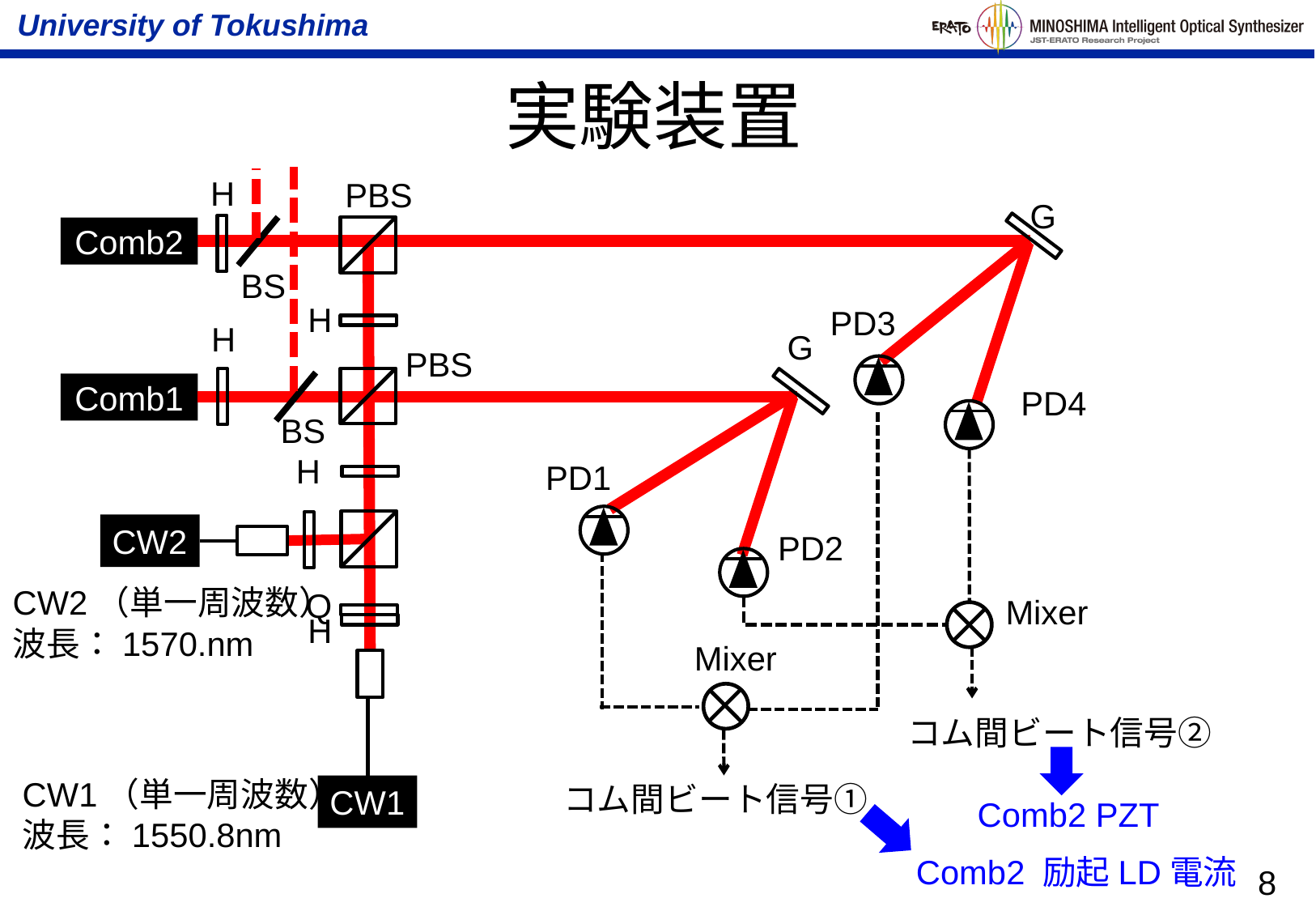

# 実験装置
H
PBS
G

Comb2

BS
H
PD3
H

G
PBS

Comb1
PD4

BS
H
PD1

CW2

PD2

CW2（単一周波数）
波長：1570.nm
Q
Mixer

H

Mixer

コム間ビート信号②

CW1（単一周波数）
波長：1550.8nm
コム間ビート信号①
CW1
Comb2 PZT

Comb2 励起LD電流
8